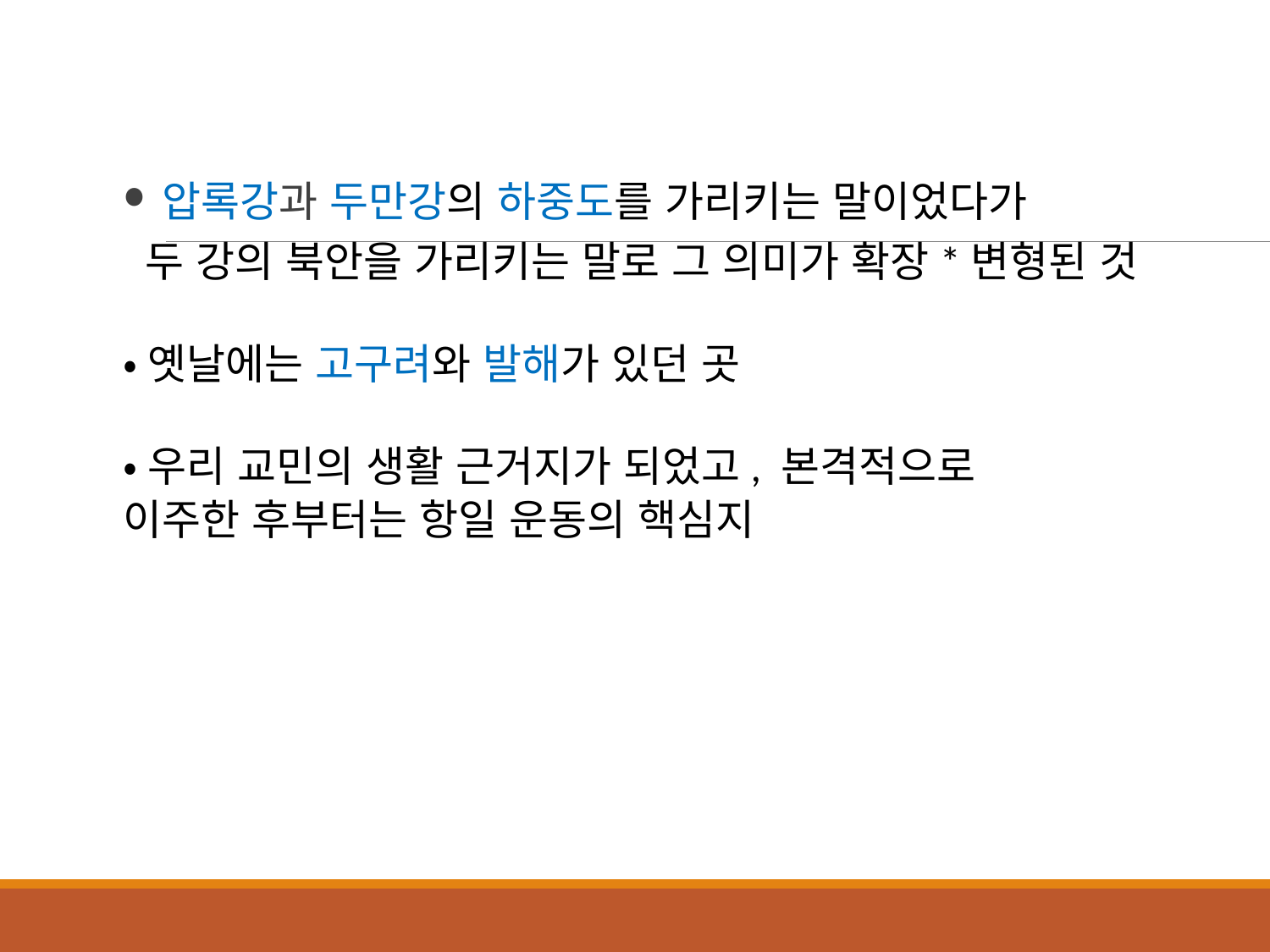

•압록강과 두만강의 하중도를 가리키는 말이었다가
 두 강의 북안을 가리키는 말로 그 의미가 확장*변형된 것

•옛날에는 고구려와 발해가 있던 곳

•우리 교민의 생활 근거지가 되었고, 본격적으로
이주한 후부터는 항일 운동의 핵심지